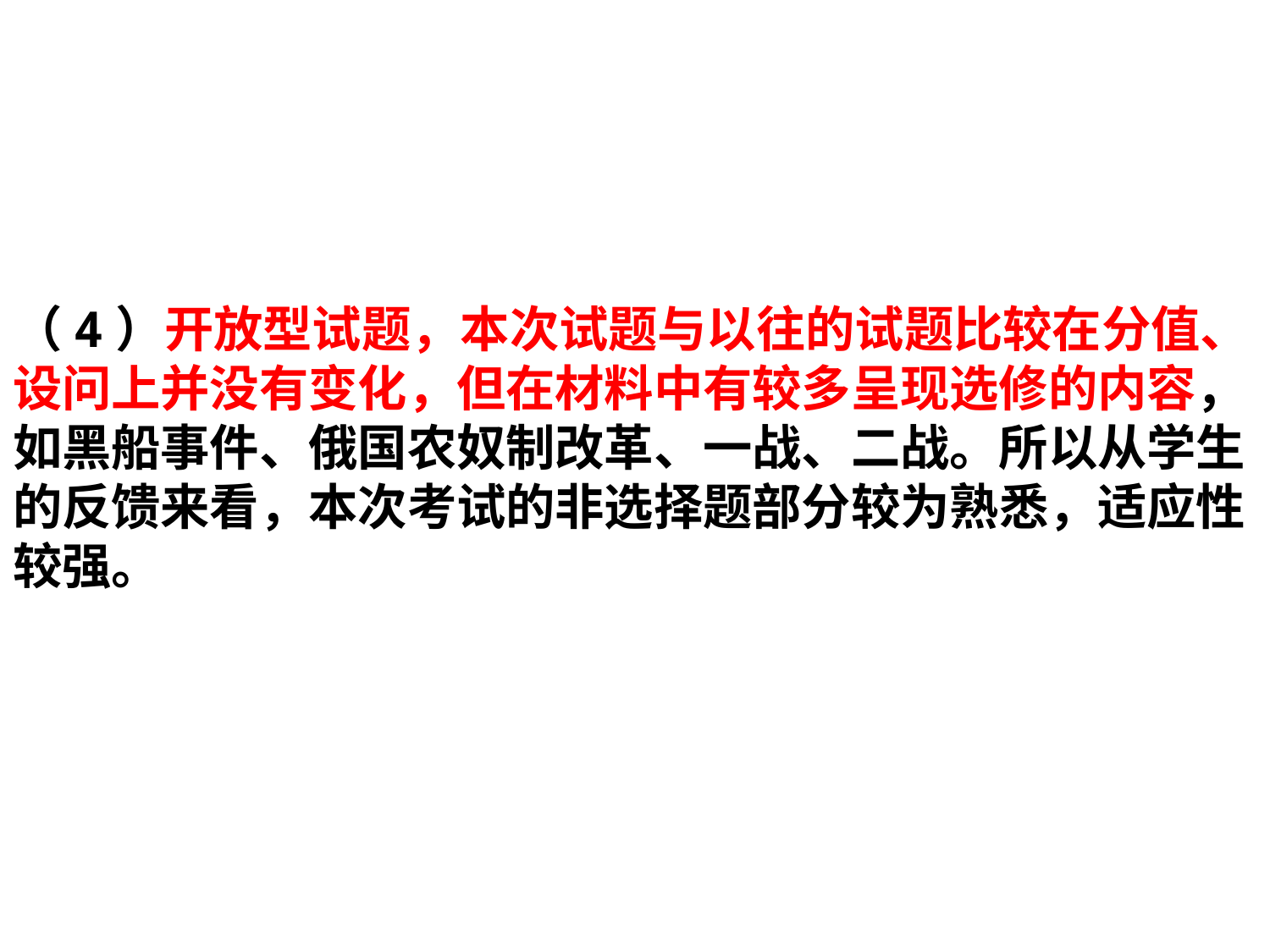

（4）开放型试题，本次试题与以往的试题比较在分值、设问上并没有变化，但在材料中有较多呈现选修的内容，如黑船事件、俄国农奴制改革、一战、二战。所以从学生的反馈来看，本次考试的非选择题部分较为熟悉，适应性较强。